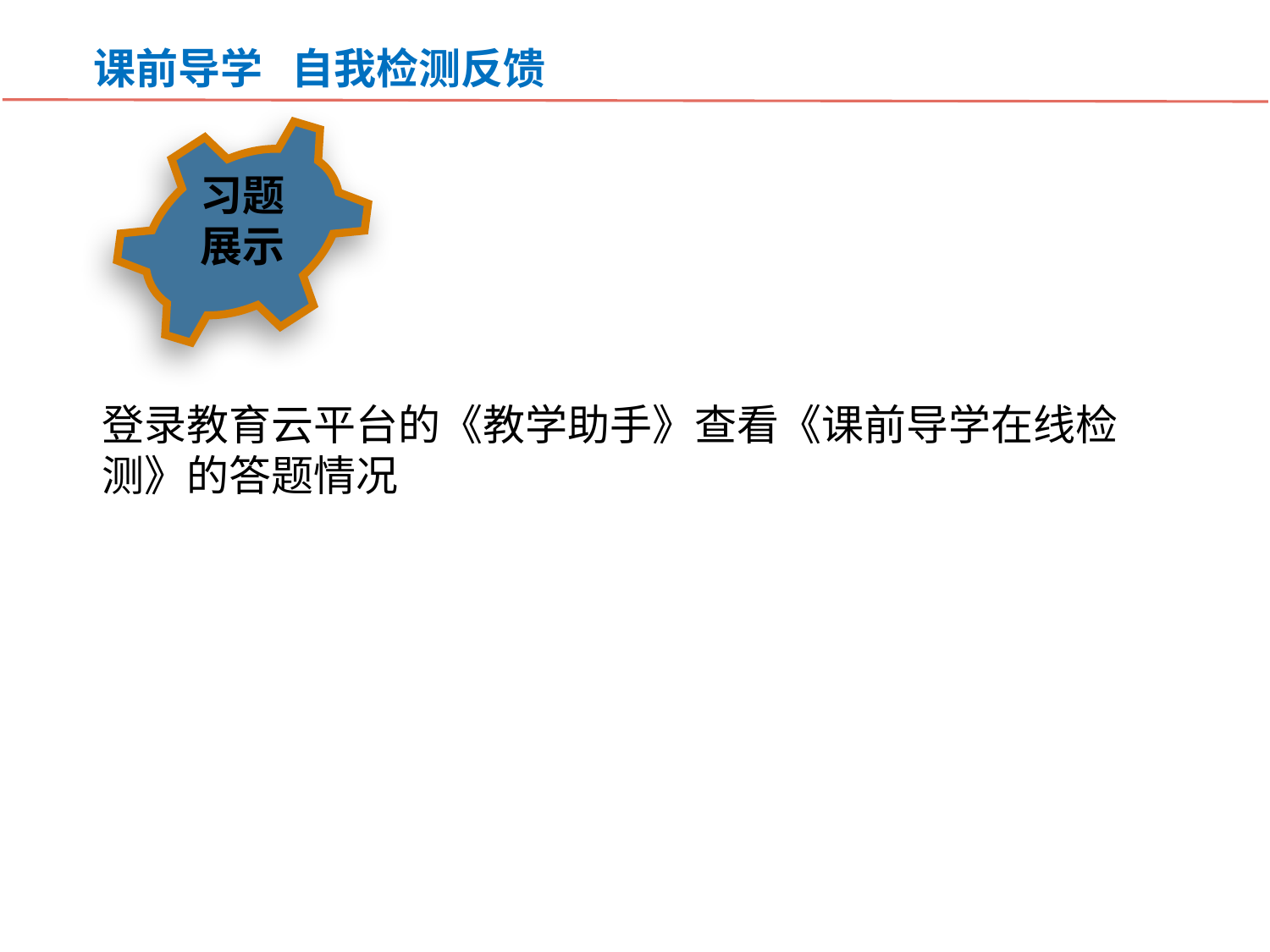

课前导学   自我检测反馈

习题
展示
登录教育云平台的《教学助手》查看《课前导学在线检测》的答题情况